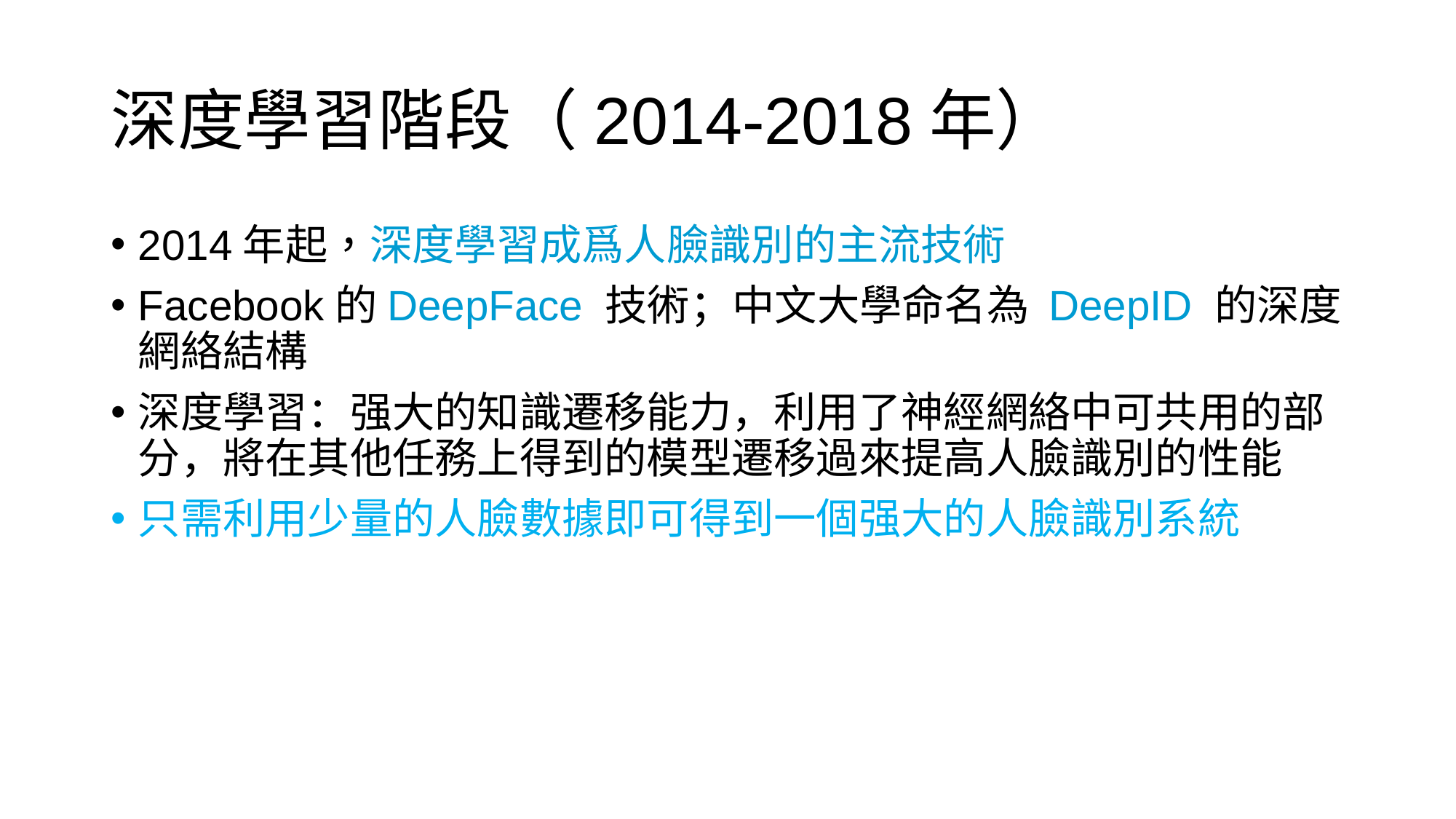

# 深度學習階段（2014-2018年）
2014年起，深度學習成爲人臉識別的主流技術
Facebook的DeepFace 技術；中文大學命名為 DeepID 的深度網絡結構
深度學習：强大的知識遷移能力，利用了神經網絡中可共用的部分，將在其他任務上得到的模型遷移過來提高人臉識別的性能
只需利用少量的人臉數據即可得到一個强大的人臉識別系統